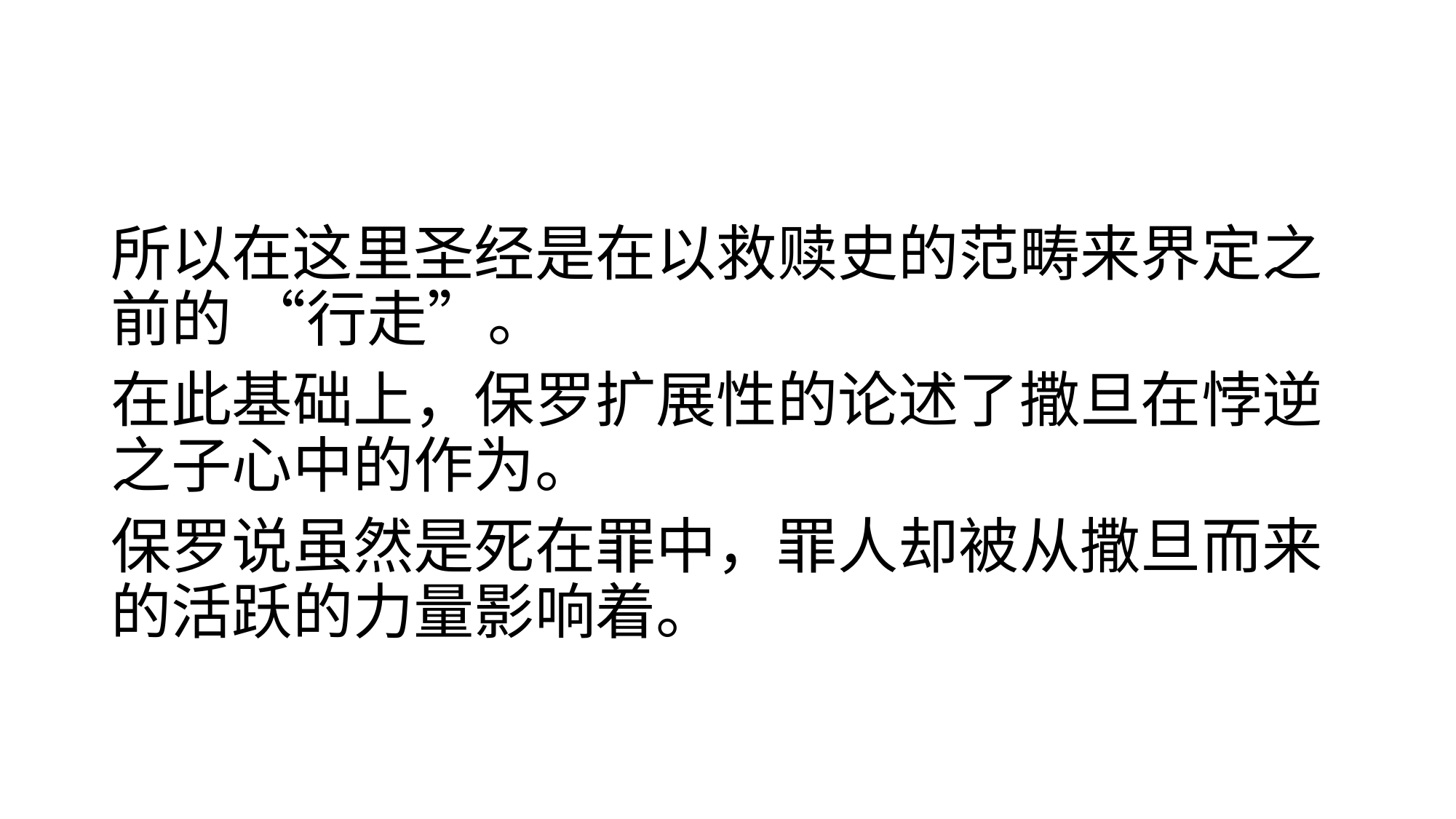

#
所以在这里圣经是在以救赎史的范畴来界定之前的 “行走”。
在此基础上，保罗扩展性的论述了撒旦在悖逆之子心中的作为。
保罗说虽然是死在罪中，罪人却被从撒旦而来的活跃的力量影响着。